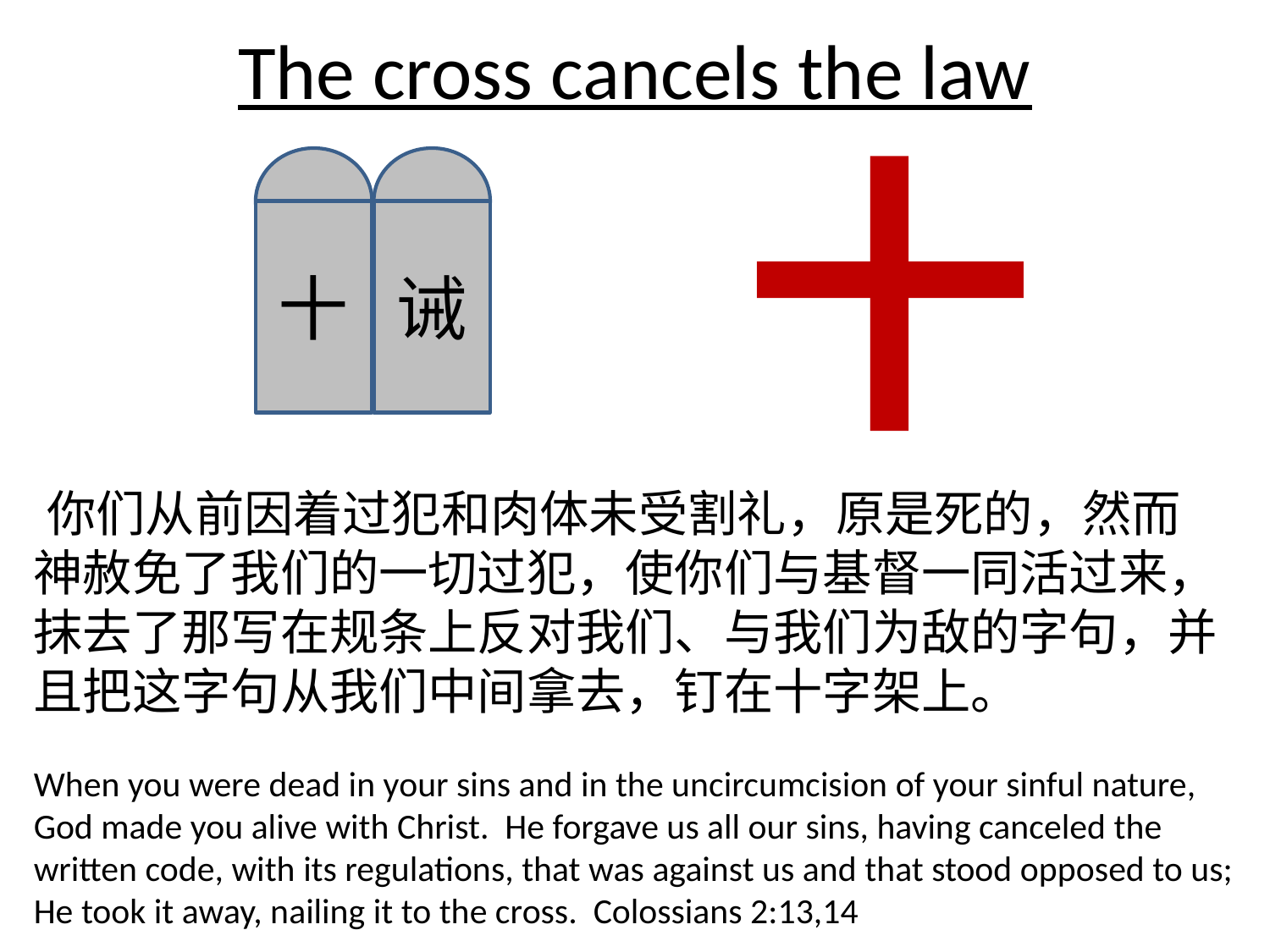

# The cross cancels the law
十

十

诫
 你们从前因着过犯和肉体未受割礼，原是死的，然而　神赦免了我们的一切过犯，使你们与基督一同活过来， 抹去了那写在规条上反对我们、与我们为敌的字句，并且把这字句从我们中间拿去，钉在十字架上。

When you were dead in your sins and in the uncircumcision of your sinful nature, God made you alive with Christ.  He forgave us all our sins, having canceled the written code, with its regulations, that was against us and that stood opposed to us; He took it away, nailing it to the cross.  Colossians 2:13,14